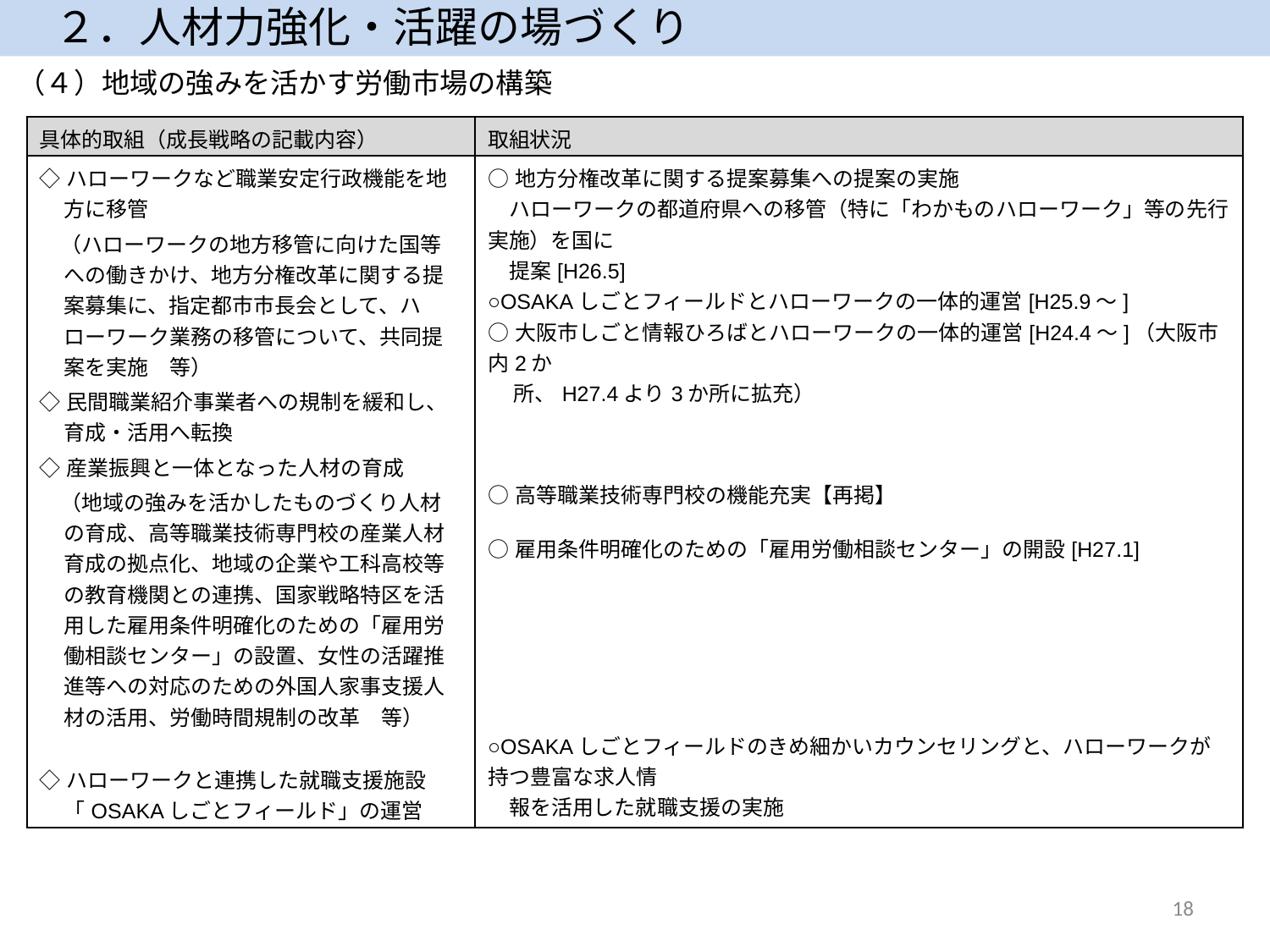

２．人材力強化・活躍の場づくり
（４）地域の強みを活かす労働市場の構築
| 具体的取組（成長戦略の記載内容） | 取組状況 |
| --- | --- |
| ◇ハローワークなど職業安定行政機能を地方に移管 　（ハローワークの地方移管に向けた国等への働きかけ、地方分権改革に関する提案募集に、指定都市市長会として、ハローワーク業務の移管について、共同提案を実施　等） ◇民間職業紹介事業者への規制を緩和し、育成・活用へ転換 ◇産業振興と一体となった人材の育成 　（地域の強みを活かしたものづくり人材の育成、高等職業技術専門校の産業人材育成の拠点化、地域の企業や工科高校等の教育機関との連携、国家戦略特区を活用した雇用条件明確化のための「雇用労働相談センター」の設置、女性の活躍推進等への対応のための外国人家事支援人材の活用、労働時間規制の改革　等） ◇ハローワークと連携した就職支援施設「OSAKAしごとフィールド」の運営 | ○地方分権改革に関する提案募集への提案の実施 　ハローワークの都道府県への移管（特に「わかものハローワーク」等の先行実施）を国に 　提案[H26.5] ○OSAKAしごとフィールドとハローワークの一体的運営[H25.9～] ○大阪市しごと情報ひろばとハローワークの一体的運営[H24.4～]（大阪市内2か　　　 　 所、H27.4より3か所に拡充） ○高等職業技術専門校の機能充実【再掲】 ○雇用条件明確化のための「雇用労働相談センター」の開設[H27.1] ○OSAKAしごとフィールドのきめ細かいカウンセリングと、ハローワークが持つ豊富な求人情 　報を活用した就職支援の実施 |
18